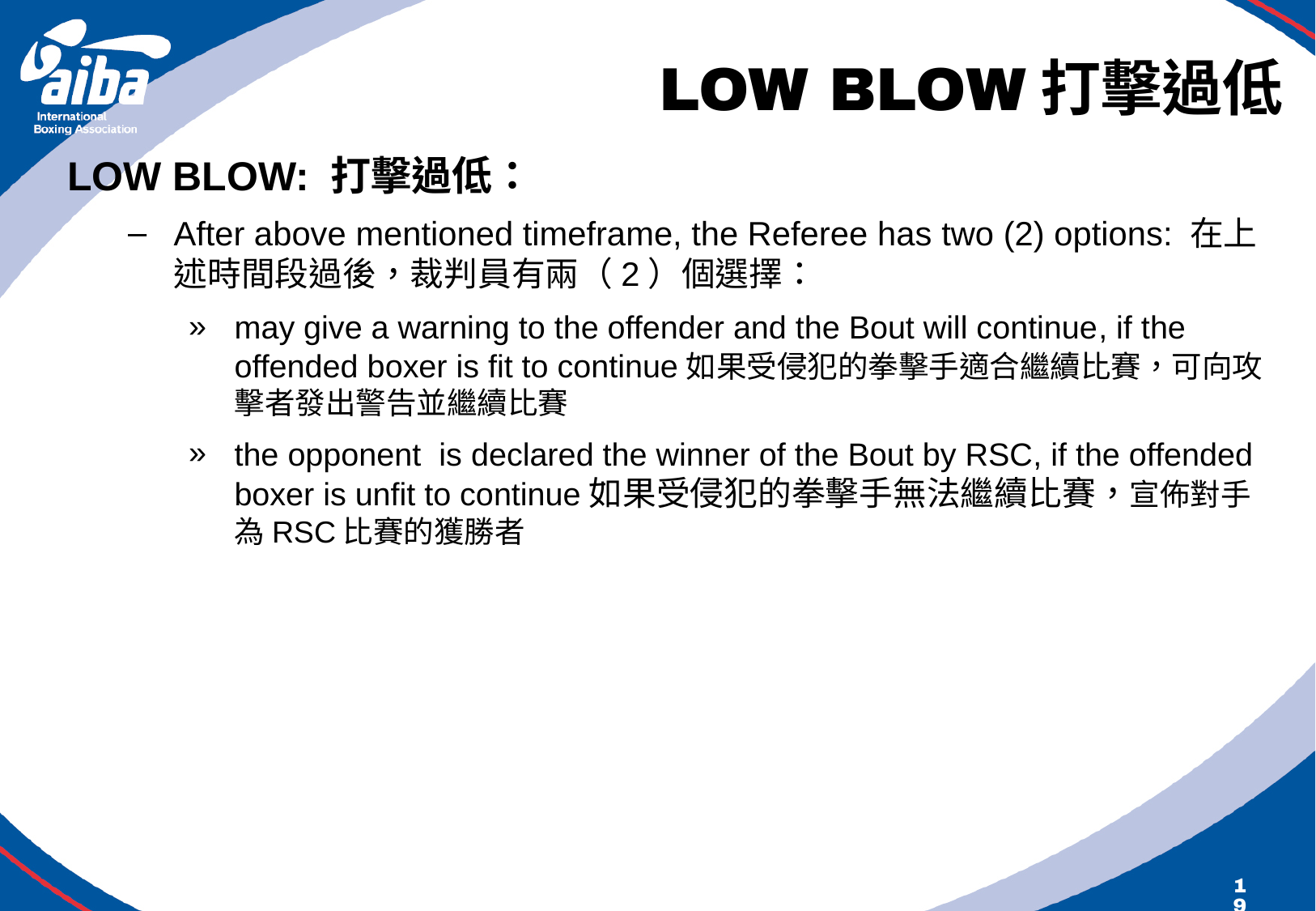

# LOW BLOW打擊過低

LOW BLOW: 打擊過低：
After above mentioned timeframe, the Referee has two (2) options: 在上述時間段過後，裁判員有兩（2）個選擇：
may give a warning to the offender and the Bout will continue, if the offended boxer is fit to continue如果受侵犯的拳擊手適合繼續比賽，可向攻擊者發出警告並繼續比賽
the opponent  is declared the winner of the Bout by RSC, if the offended boxer is unfit to continue如果受侵犯的拳擊手無法繼續比賽，宣佈對手為RSC比賽的獲勝者

196